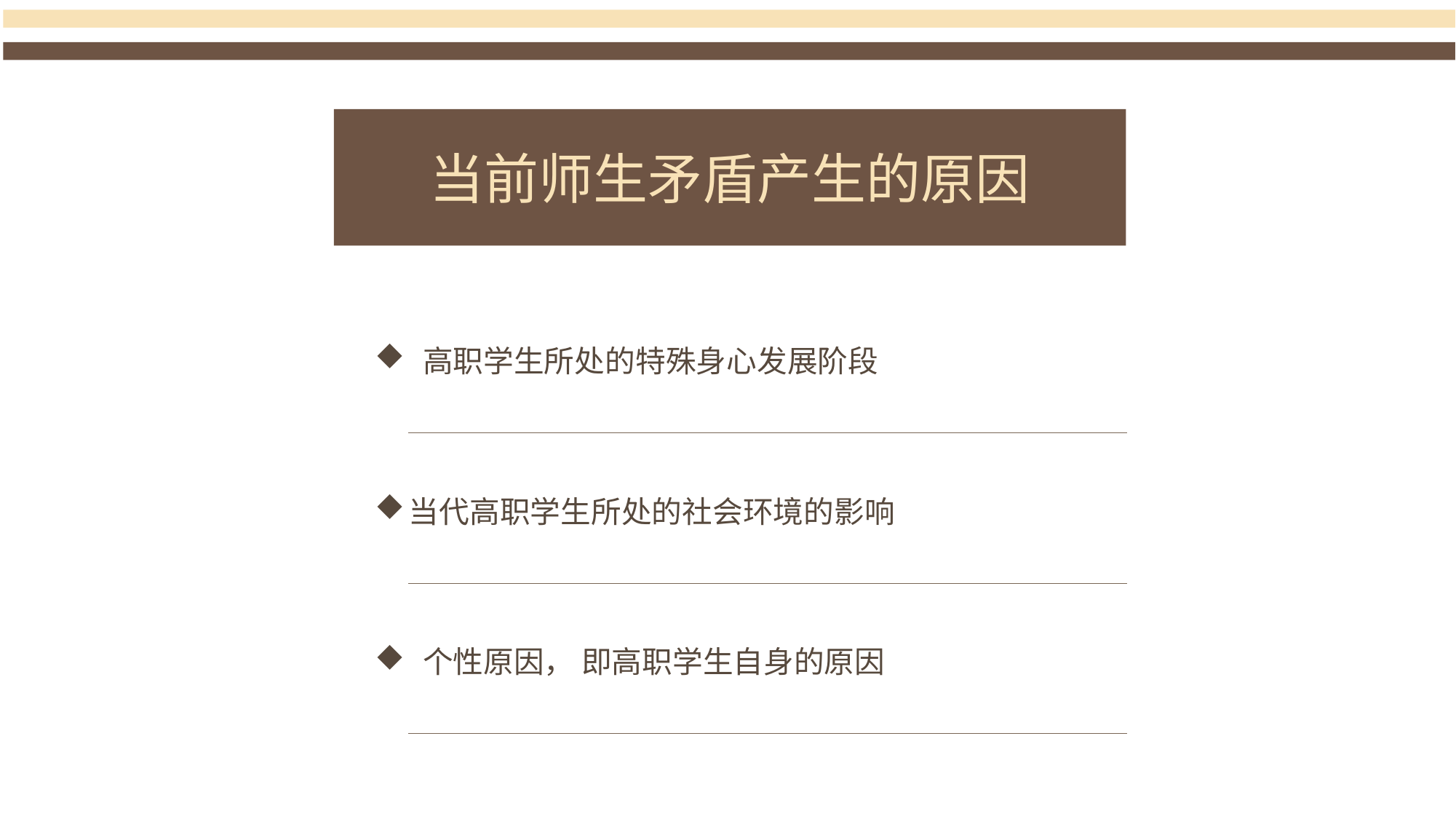

当前师生矛盾产生的原因
 高职学生所处的特殊身心发展阶段
当代高职学生所处的社会环境的影响
 个性原因， 即高职学生自身的原因